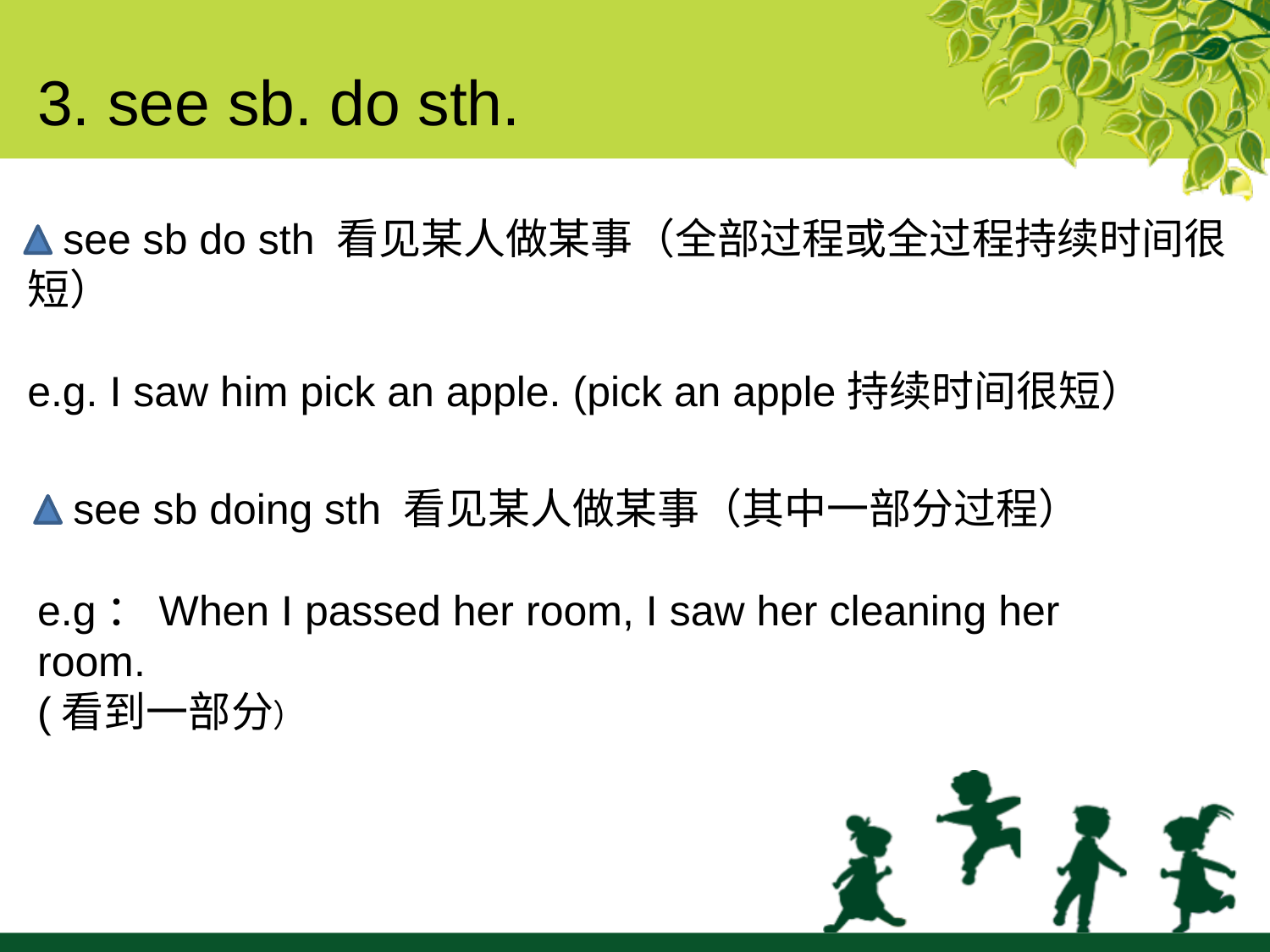

3. see sb. do sth.
   see sb do sth 看见某人做某事（全部过程或全过程持续时间很短）

e.g. I saw him pick an apple. (pick an apple持续时间很短）

   see sb doing sth 看见某人做某事（其中一部分过程）

e.g：When I passed her room, I saw her cleaning her room.
(看到一部分）